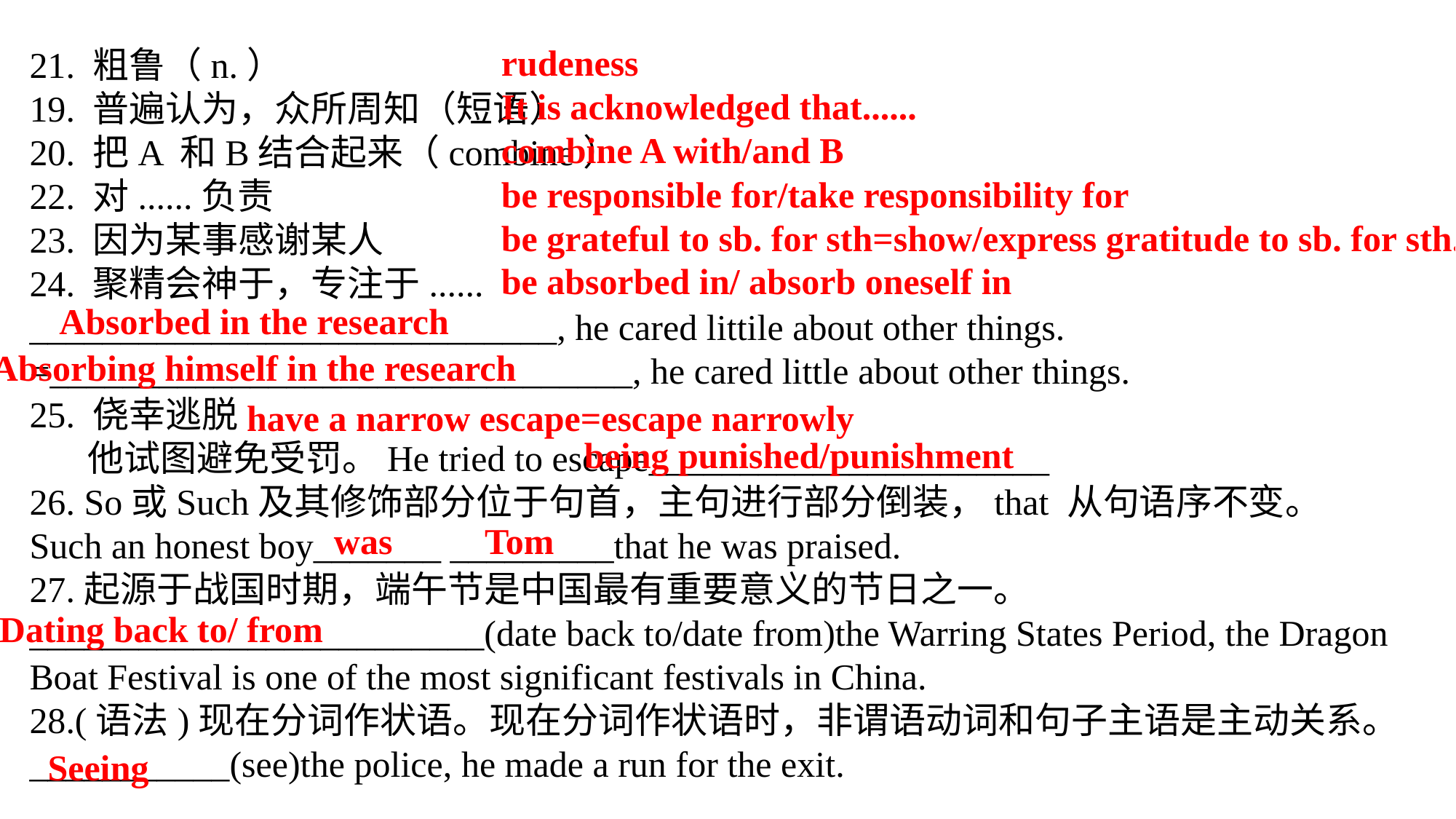

rudeness
It is acknowledged that......
combine A with/and B
be responsible for/take responsibility for
be grateful to sb. for sth=show/express gratitude to sb. for sth.
be absorbed in/ absorb oneself in
21. 粗鲁（n.）
19. 普遍认为，众所周知（短语）
20. 把A 和B结合起来（combine）
22. 对......负责
23. 因为某事感谢某人
24. 聚精会神于，专注于......
_____________________________, he cared littile about other things.
=________________________________, he cared little about other things.
25. 侥幸逃脱
      他试图避免受罚。He tried to escape______________________
26. So或Such及其修饰部分位于句首，主句进行部分倒装，that 从句语序不变。
Such an honest boy_______ _________that he was praised.
27.起源于战国时期，端午节是中国最有重要意义的节日之一。
_________________________(date back to/date from)the Warring States Period, the Dragon
Boat Festival is one of the most significant festivals in China.
28.(语法)现在分词作状语。现在分词作状语时，非谓语动词和句子主语是主动关系。
___________(see)the police, he made a run for the exit.
Absorbed in the research
Absorbing himself in the research
have a narrow escape=escape narrowly
being punished/punishment
was
Tom
Dating back to/ from
Seeing